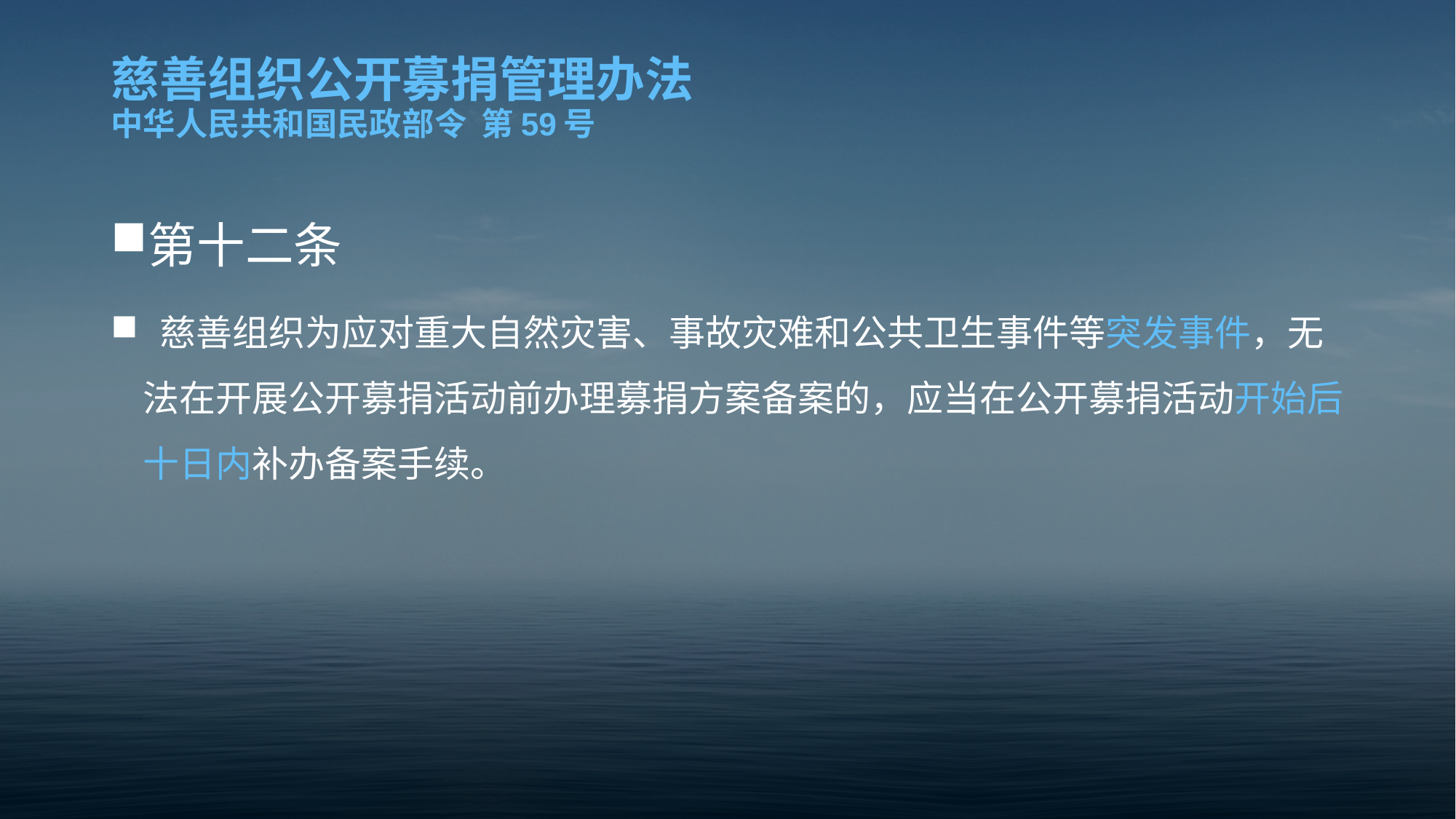

# 慈善组织公开募捐管理办法 中华人民共和国民政部令  第59号
第十二条
 慈善组织为应对重大自然灾害、事故灾难和公共卫生事件等突发事件，无法在开展公开募捐活动前办理募捐方案备案的，应当在公开募捐活动开始后十日内补办备案手续。